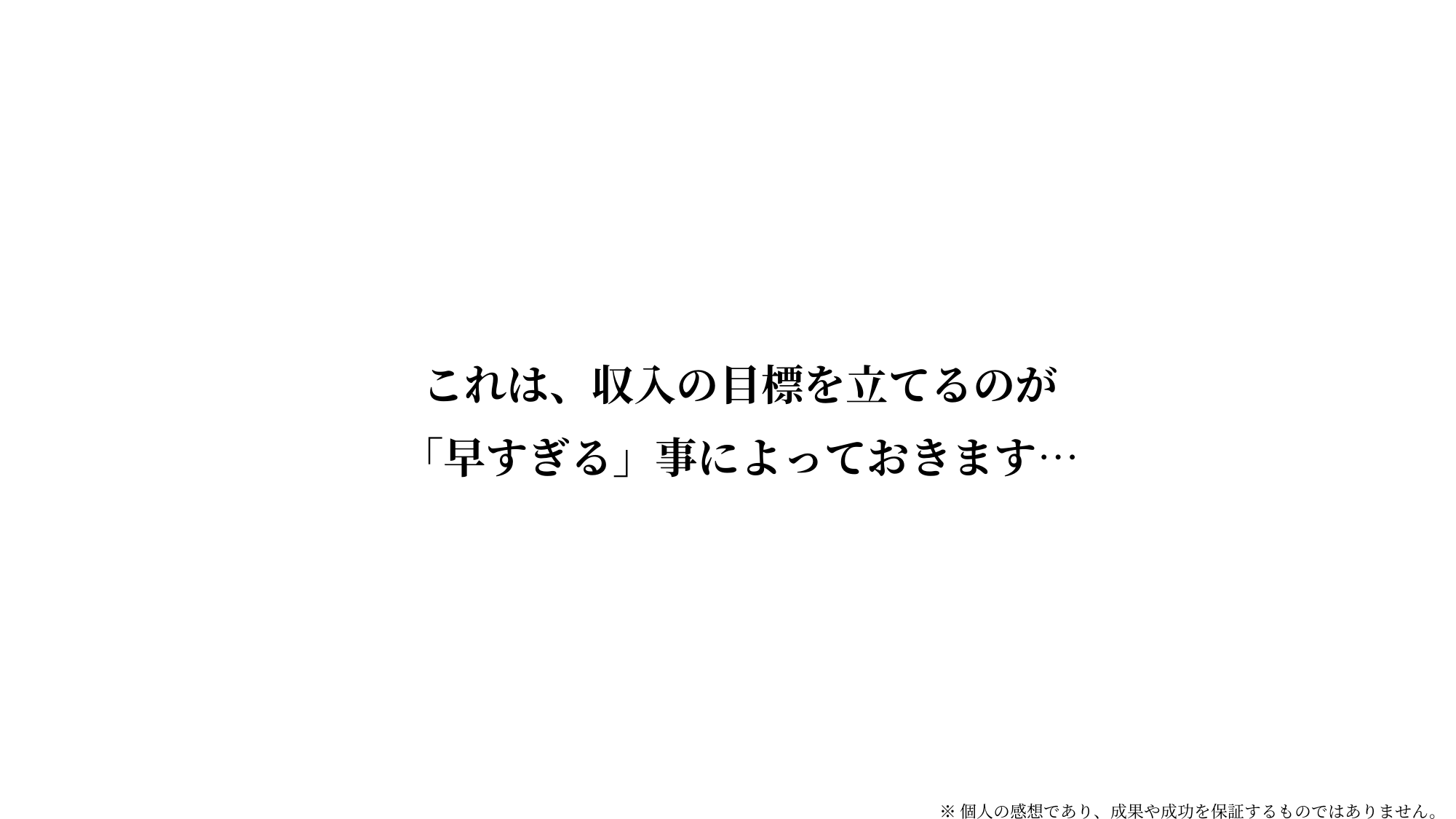

これは、収入の目標を立てるのが
「早すぎる」事によっておきます…
※個人の感想であり、成果や成功を保証するものではありません。